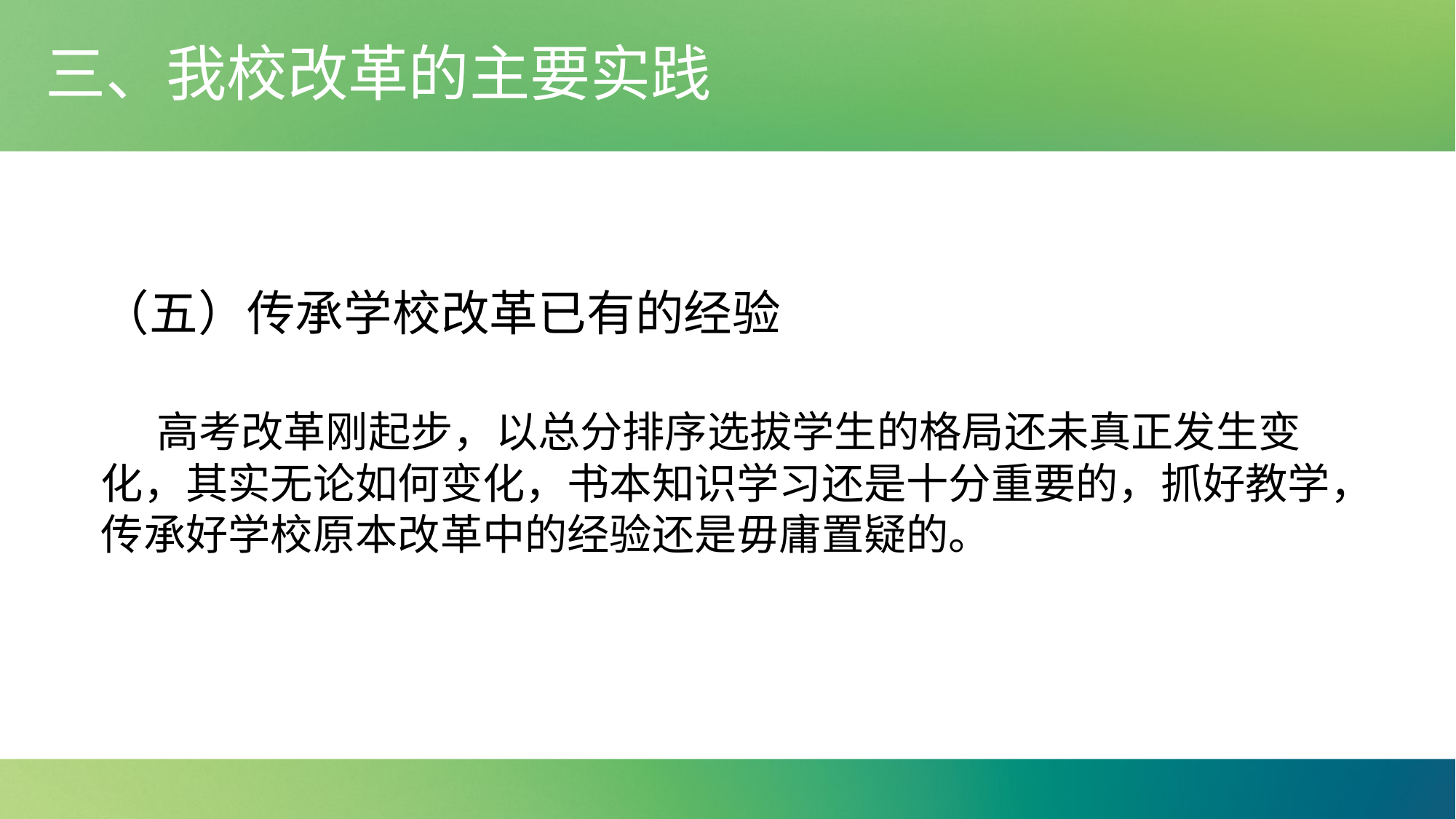

三、我校改革的主要实践
（五）传承学校改革已有的经验

    高考改革刚起步，以总分排序选拔学生的格局还未真正发生变化，其实无论如何变化，书本知识学习还是十分重要的，抓好教学，传承好学校原本改革中的经验还是毋庸置疑的。